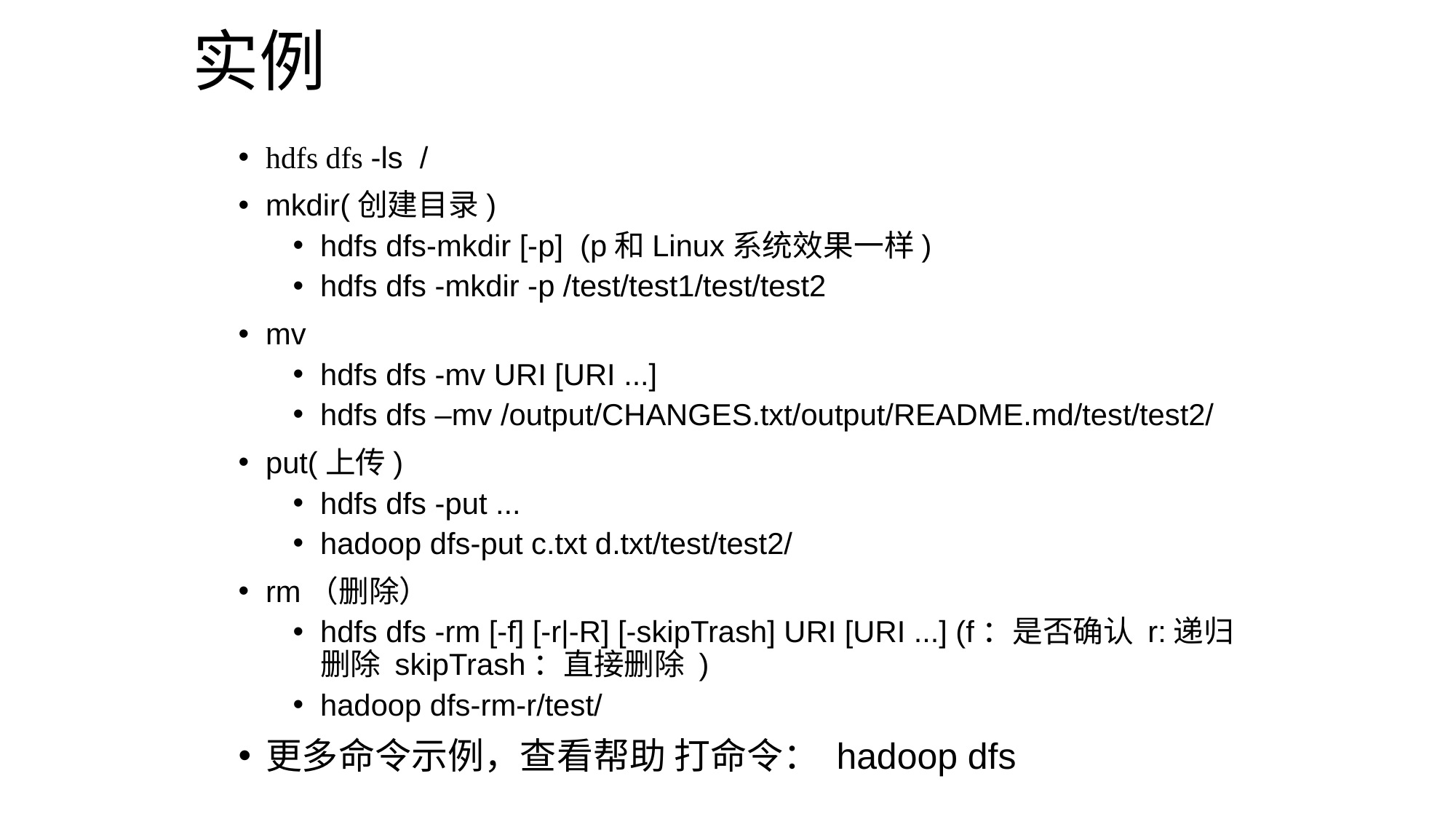

实例
# hdfs dfs -ls  /
mkdir(创建目录)
hdfs dfs-mkdir [-p]  (p和Linux系统效果一样)
hdfs dfs -mkdir -p /test/test1/test/test2
mv
hdfs dfs -mv URI [URI ...]
hdfs dfs –mv /output/CHANGES.txt/output/README.md/test/test2/
put(上传)
hdfs dfs -put ...
hadoop dfs-put c.txt d.txt/test/test2/
rm（删除）
hdfs dfs -rm [-f] [-r|-R] [-skipTrash] URI [URI ...] (f：是否确认 r:递归删除 skipTrash：直接删除 )
hadoop dfs-rm-r/test/
更多命令示例，查看帮助 打命令： hadoop dfs